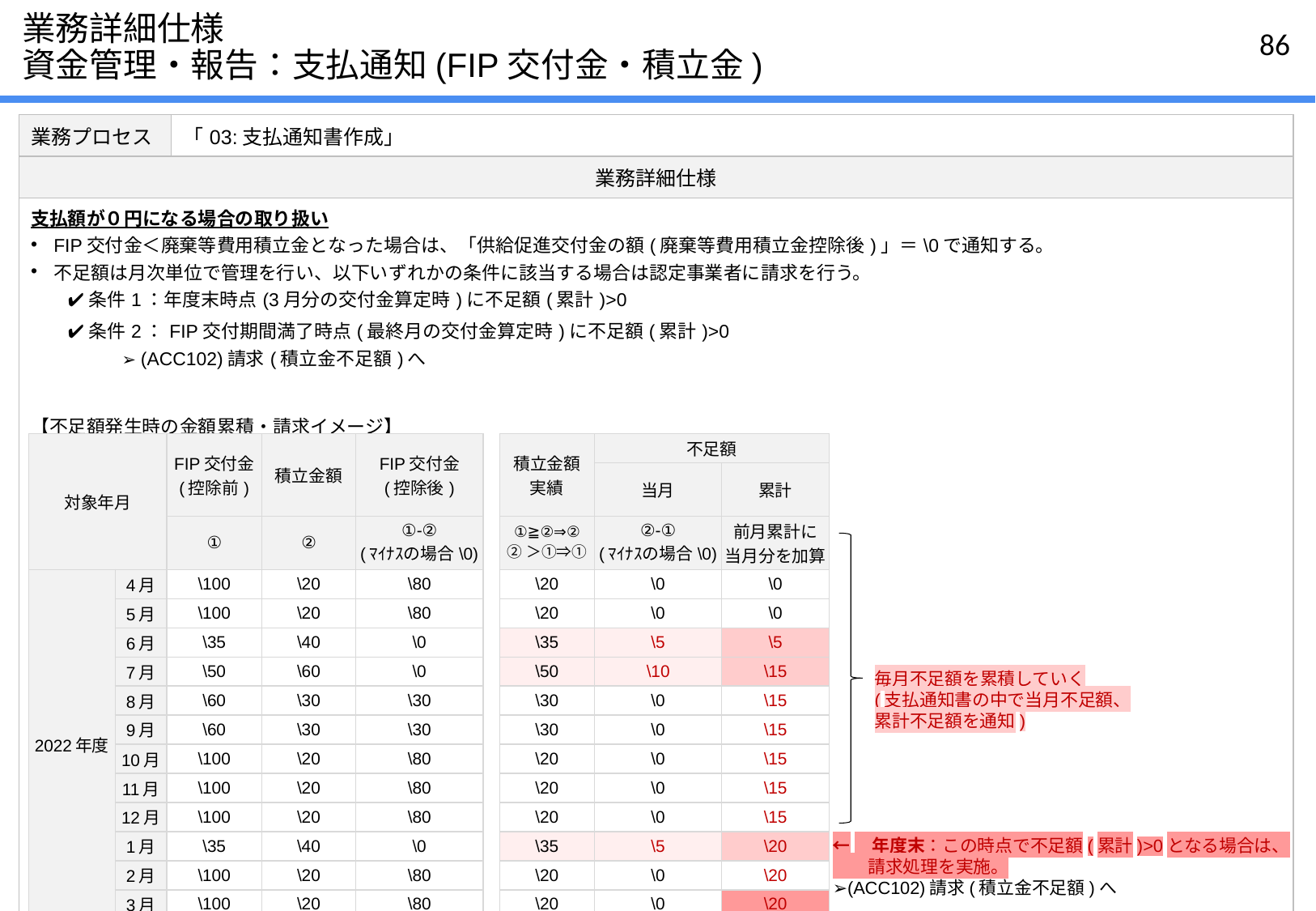

# 業務詳細仕様 資金管理・報告：支払通知(FIP交付金・積立金)
| 業務プロセス | 「03:支払通知書作成」 |
| --- | --- |
| 業務詳細仕様 |  |
| 支払額が０円になる場合の取り扱い FIP交付金＜廃棄等費用積立金となった場合は、「供給促進交付金の額(廃棄等費用積立金控除後)」＝\0で通知する。 不足額は月次単位で管理を行い、以下いずれかの条件に該当する場合は認定事業者に請求を行う。 　　✔ 条件1：年度末時点(3月分の交付金算定時)に不足額(累計)>0 　　✔ 条件2：FIP交付期間満了時点(最終月の交付金算定時)に不足額(累計)>0 ➢ (ACC102)請求(積立金不足額)へ 【不足額発生時の金額累積・請求イメージ】 |  |
| 対象年月 |  | FIP交付金 (控除前) | 積立金額 | FIP交付金 (控除後) |  | 積立金額 実績 | 不足額 |  |
| --- | --- | --- | --- | --- | --- | --- | --- | --- |
|  |  |  |  |  |  |  | 当月 | 累計 |
|  |  | ① | ② | ①-② (ﾏｲﾅｽの場合\0) |  | ①≧②⇒② ②＞①⇒① | ②-① (ﾏｲﾅｽの場合\0) | 前月累計に 当月分を加算 |
| 2022年度 | 4月 | \100 | \20 | \80 |  | \20 | \0 | \0 |
|  | 5月 | \100 | \20 | \80 |  | \20 | \0 | \0 |
|  | 6月 | \35 | \40 | \0 |  | \35 | \5 | \5 |
|  | 7月 | \50 | \60 | \0 |  | \50 | \10 | \15 |
|  | 8月 | \60 | \30 | \30 |  | \30 | \0 | \15 |
|  | 9月 | \60 | \30 | \30 |  | \30 | \0 | \15 |
|  | 10月 | \100 | \20 | \80 |  | \20 | \0 | \15 |
|  | 11月 | \100 | \20 | \80 |  | \20 | \0 | \15 |
|  | 12月 | \100 | \20 | \80 |  | \20 | \0 | \15 |
|  | 1月 | \35 | \40 | \0 |  | \35 | \5 | \20 |
|  | 2月 | \100 | \20 | \80 |  | \20 | \0 | \20 |
|  | 3月 | \100 | \20 | \80 |  | \20 | \0 | \20 |
| 累計 |  | \940 | \340 | \620 |  | \320 | \0 | \20 |

毎月不足額を累積していく
(支払通知書の中で当月不足額、
累計不足額を通知)
←　年度末：この時点で不足額(累計)>0となる場合は、
　　請求処理を実施。
➢(ACC102)請求(積立金不足額)へ